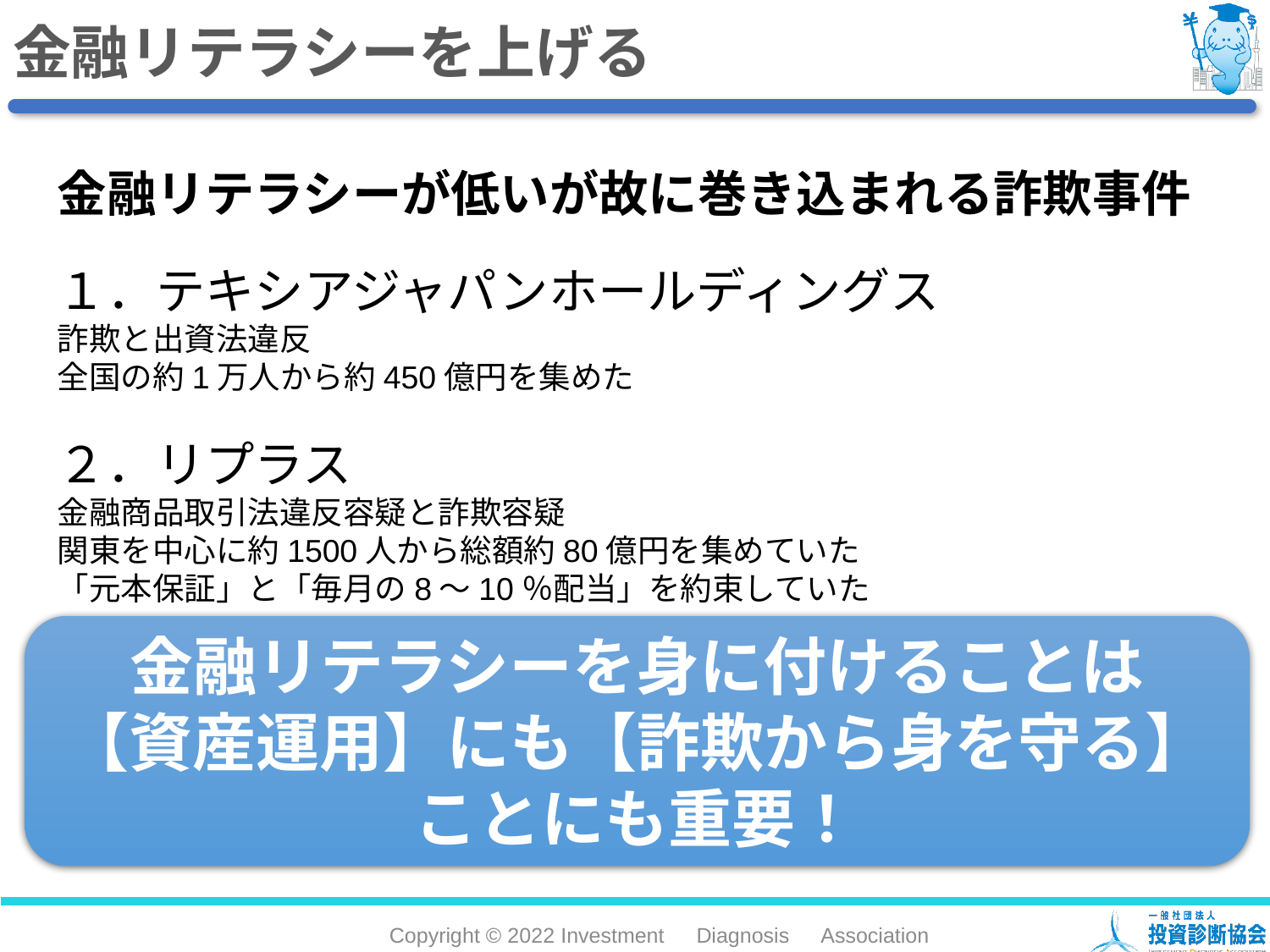

金融リテラシーを上げる
金融リテラシーが低いが故に巻き込まれる詐欺事件

１．テキシアジャパンホールディングス
詐欺と出資法違反
全国の約1万人から約450億円を集めた

２．リプラス
金融商品取引法違反容疑と詐欺容疑
関東を中心に約1500人から総額約80億円を集めていた
「元本保証」と「毎月の8～10％配当」を約束していた
金融リテラシーを身に付けることは
【資産運用】にも【詐欺から身を守る】
ことにも重要！